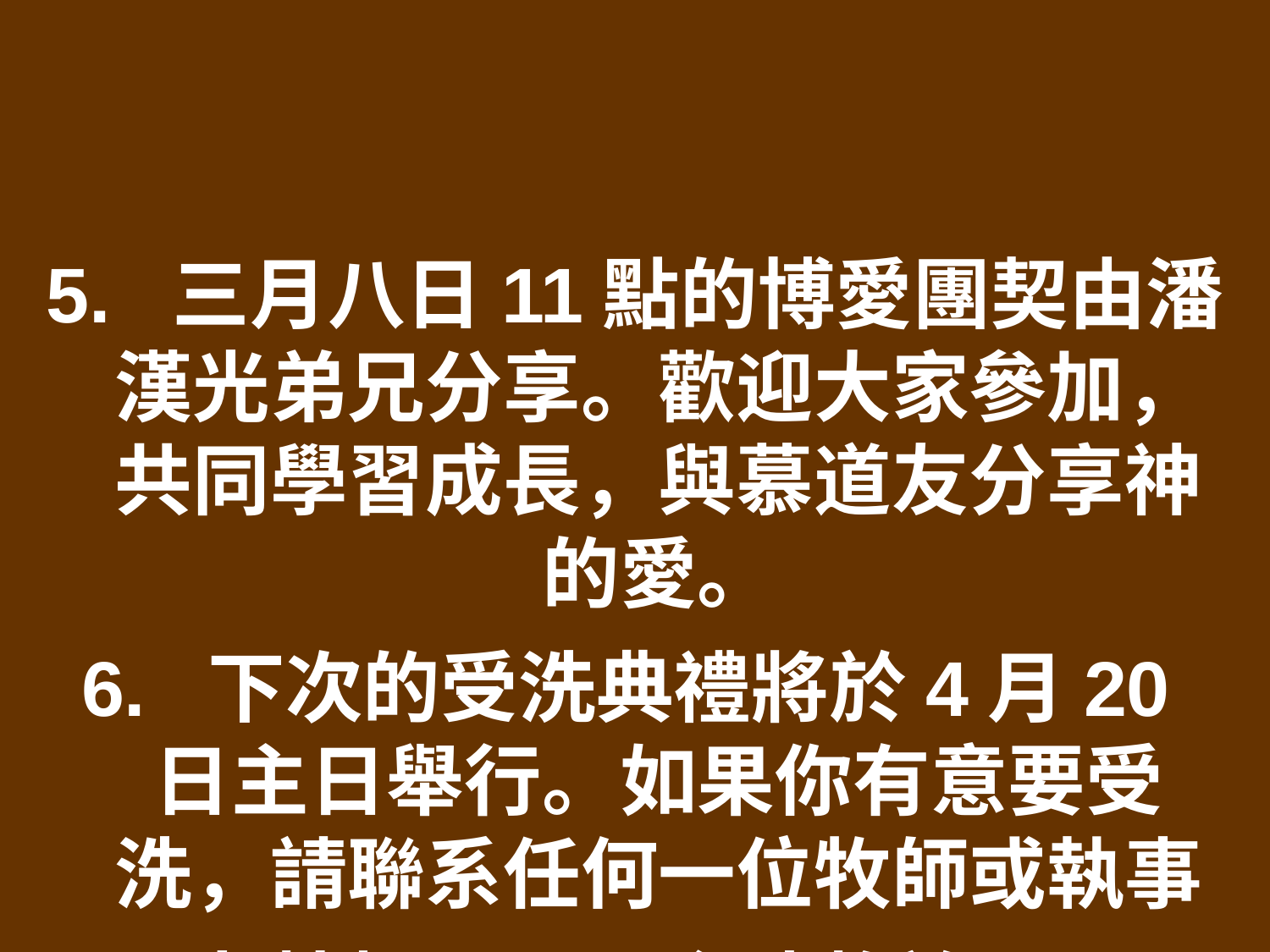

5.  三月八日11點的博愛團契由潘漢光弟兄分享。歡迎大家參加，共同學習成長，與慕道友分享神的愛。
6.  下次的受洗典禮將於4月20日主日舉行。如果你有意要受洗，請聯系任何一位牧師或執事
7.  友情提醒：夏令時將於下週開始。請記得本週六（3月8日）晚上睡覺前把時鐘向前調一小時。